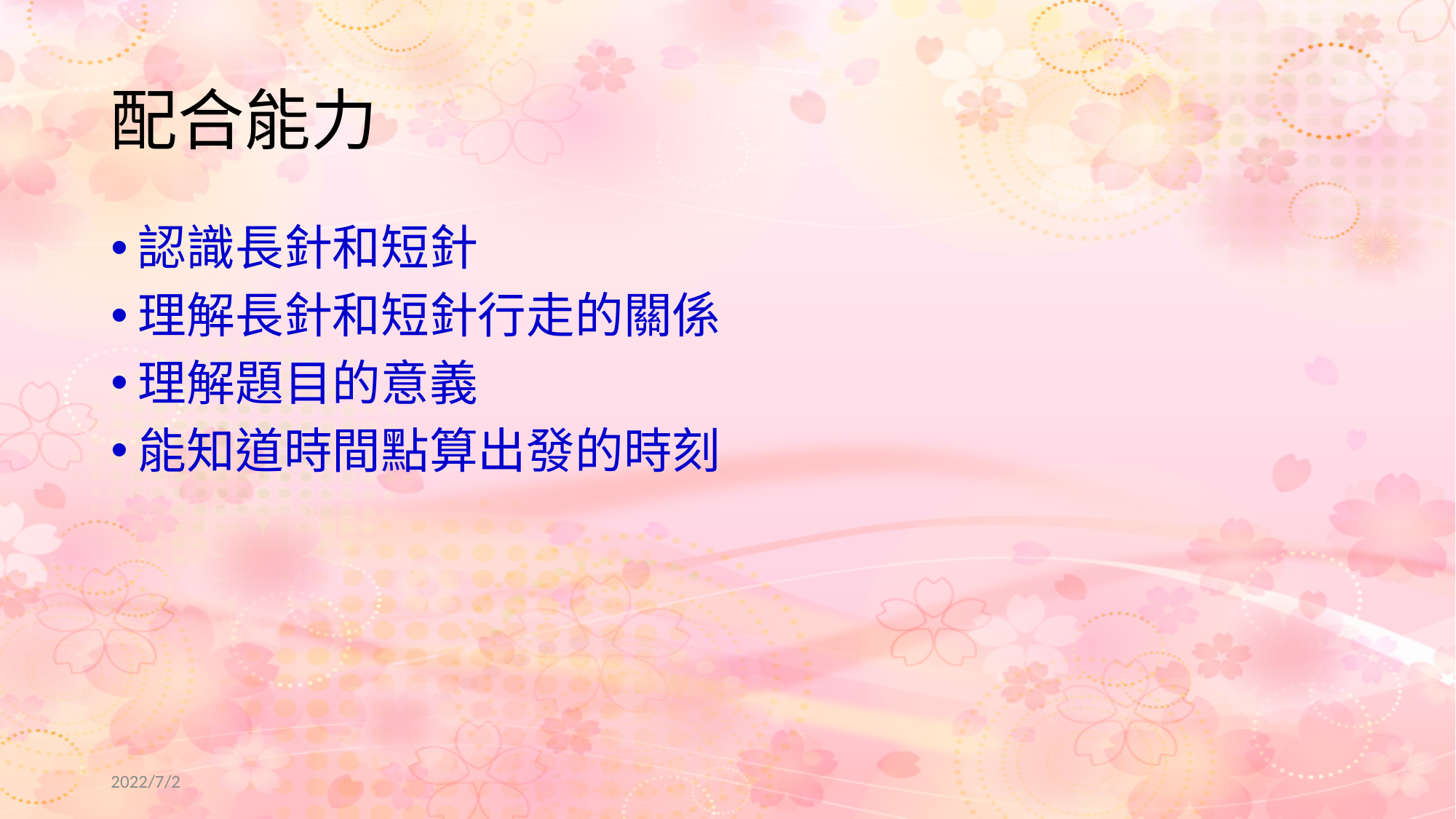

# 配合能力
認識長針和短針
理解長針和短針行走的關係
理解題目的意義
能知道時間點算出發的時刻
2022/7/2